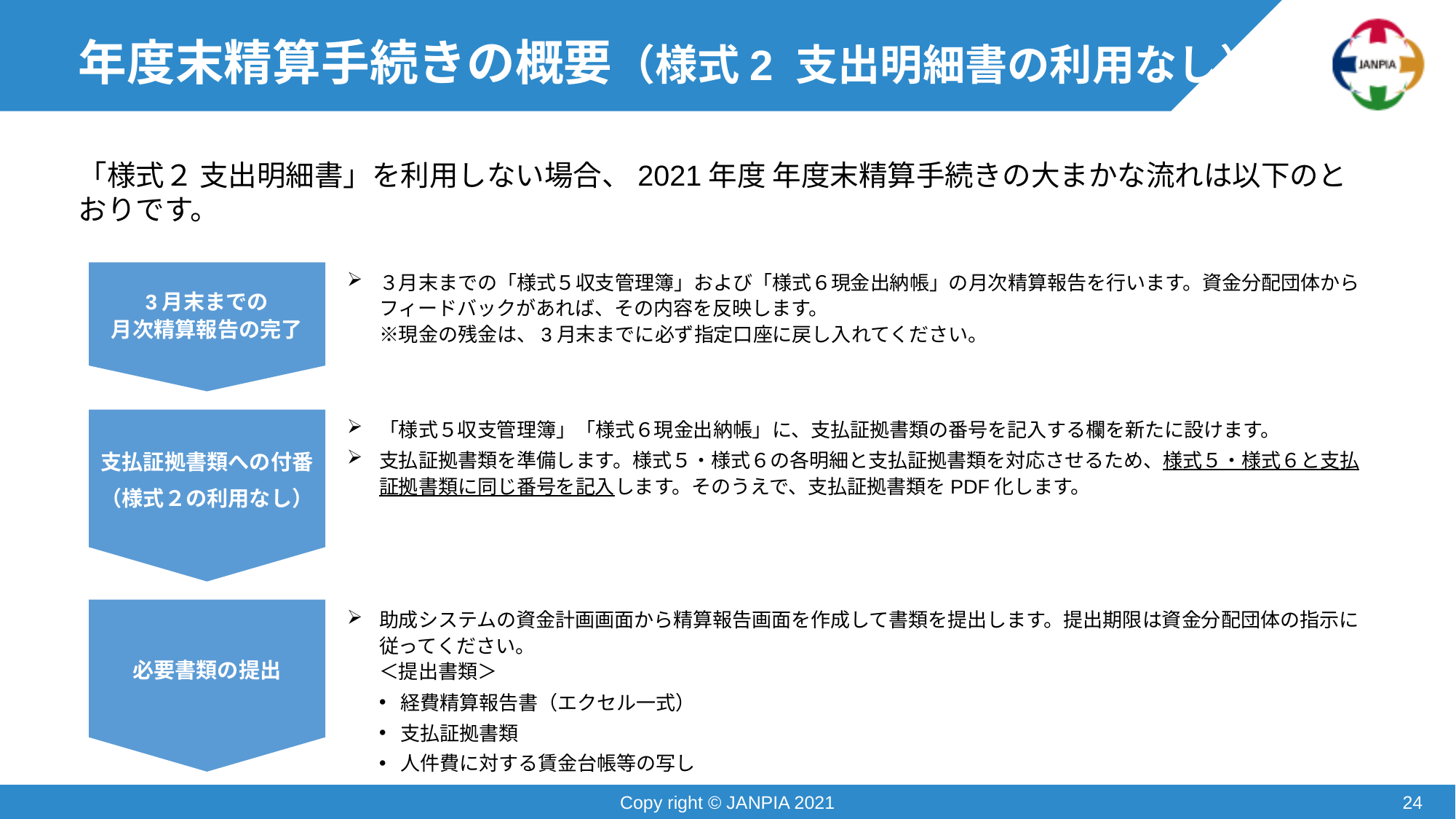

# 年度末精算手続きの概要（様式2 支出明細書の利用なし）
「様式２ 支出明細書」を利用しない場合、2021年度 年度末精算手続きの大まかな流れは以下のとおりです。
3月末までの
月次精算報告の完了
３月末までの「様式５収支管理簿」および「様式６現金出納帳」の月次精算報告を行います。資金分配団体からフィードバックがあれば、その内容を反映します。
※現金の残金は、3月末までに必ず指定口座に戻し入れてください。
支払証拠書類への付番
（様式２の利用なし）
「様式５収支管理簿」「様式６現金出納帳」に、支払証拠書類の番号を記入する欄を新たに設けます。
支払証拠書類を準備します。様式５・様式６の各明細と支払証拠書類を対応させるため、様式５・様式６と支払証拠書類に同じ番号を記入します。そのうえで、支払証拠書類をPDF化します。
必要書類の提出
助成システムの資金計画画面から精算報告画面を作成して書類を提出します。提出期限は資金分配団体の指示に従ってください。
＜提出書類＞
経費精算報告書（エクセル一式）
支払証拠書類
人件費に対する賃金台帳等の写し
Copy right © JANPIA 2021
24